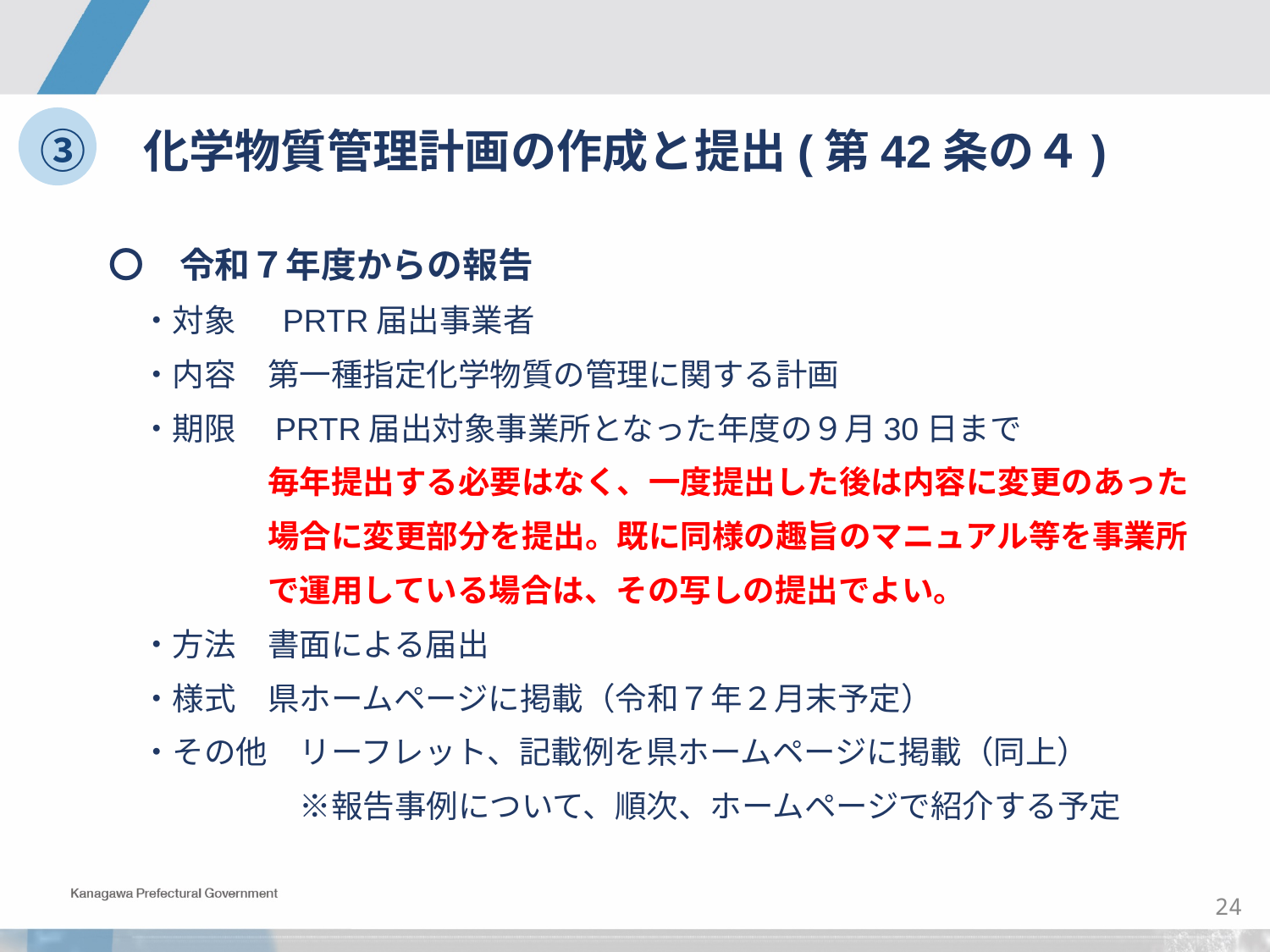

③　化学物質管理計画の作成と提出(第42条の４)
〇　令和７年度からの報告
　・対象　 PRTR届出事業者
　・内容　第一種指定化学物質の管理に関する計画
　・期限　PRTR届出対象事業所となった年度の９月30日まで
　　　　　毎年提出する必要はなく、一度提出した後は内容に変更のあった
　　　　　場合に変更部分を提出。既に同様の趣旨のマニュアル等を事業所
　　　　　で運用している場合は、その写しの提出でよい。
　・方法　書面による届出
　・様式　県ホームページに掲載（令和７年２月末予定）
　・その他　リーフレット、記載例を県ホームページに掲載（同上）
　　　　　　※報告事例について、順次、ホームページで紹介する予定
24